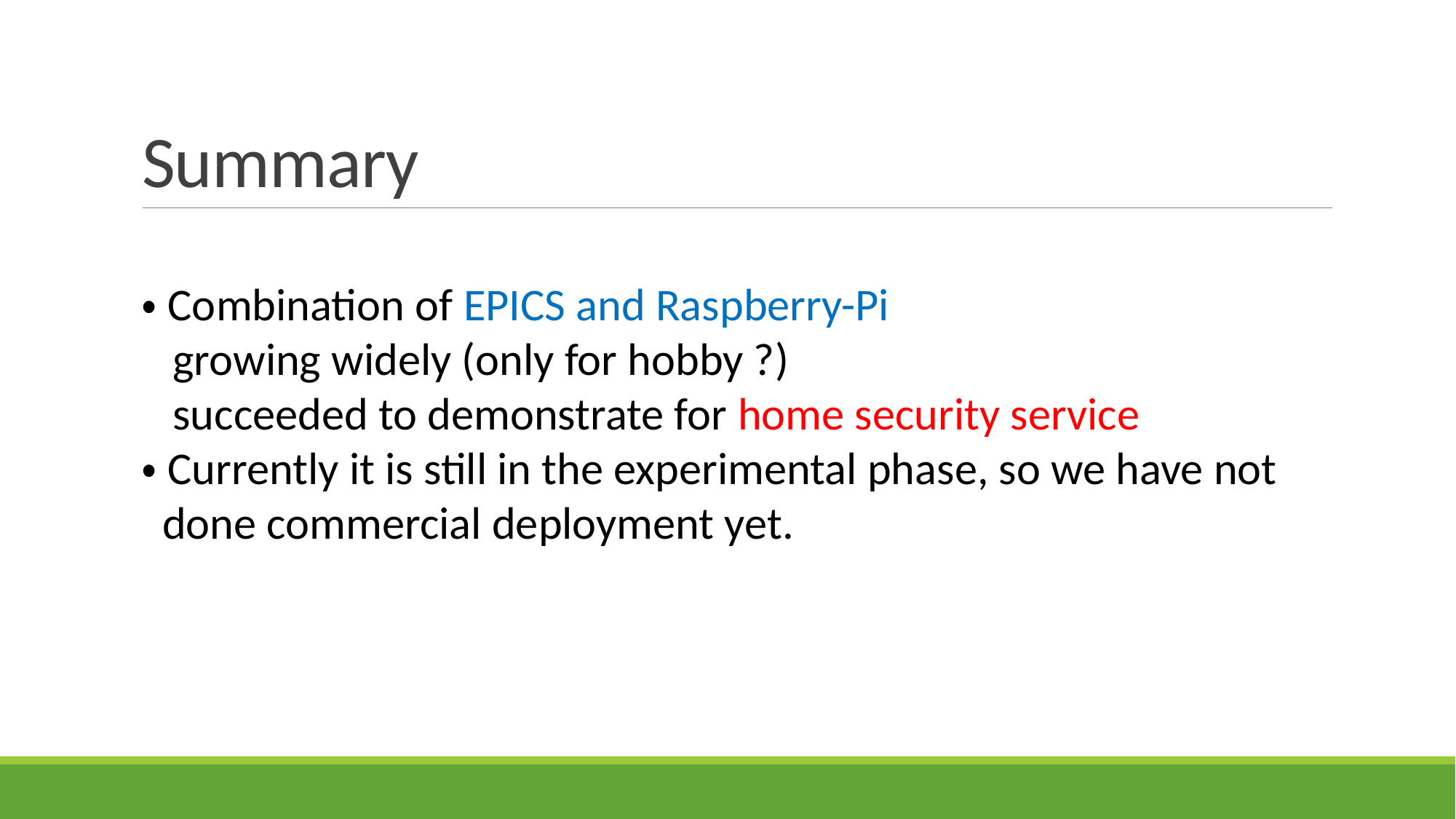

# Summary
・Combination of EPICS and Raspberry-Pi
   growing widely (only for hobby ?)
   succeeded to demonstrate for home security service
・Currently it is still in the experimental phase, so we have not
  done commercial deployment yet.